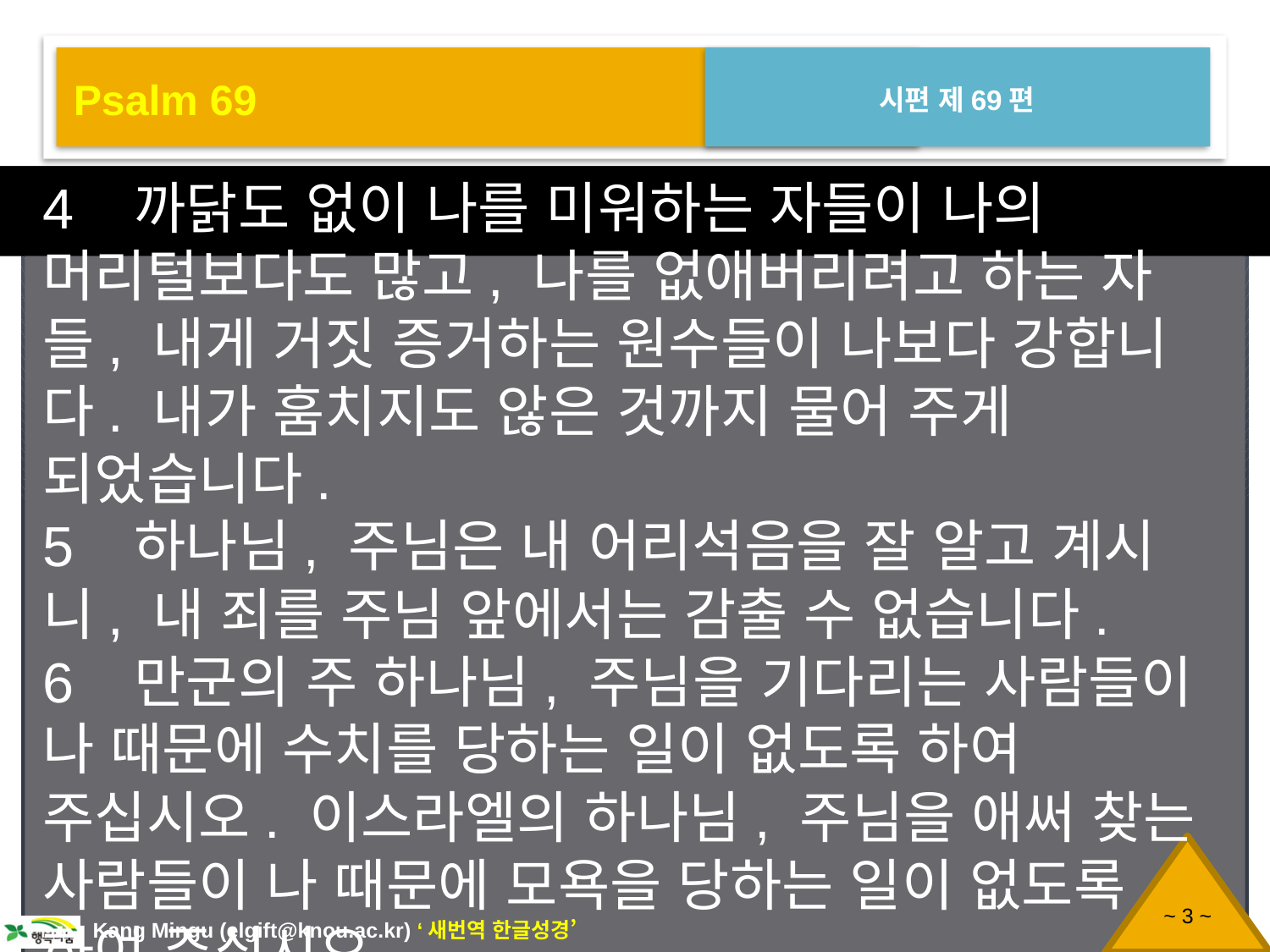

Psalm 69
시편 제69편
4   까닭도 없이 나를 미워하는 자들이 나의 머리털보다도 많고, 나를 없애버리려고 하는 자들, 내게 거짓 증거하는 원수들이 나보다 강합니다. 내가 훔치지도 않은 것까지 물어 주게 되었습니다.
5   하나님, 주님은 내 어리석음을 잘 알고 계시니, 내 죄를 주님 앞에서는 감출 수 없습니다.
6   만군의 주 하나님, 주님을 기다리는 사람들이 나 때문에 수치를 당하는 일이 없도록 하여 주십시오. 이스라엘의 하나님, 주님을 애써 찾는 사람들이 나 때문에 모욕을 당하는 일이 없도록 하여 주십시오.